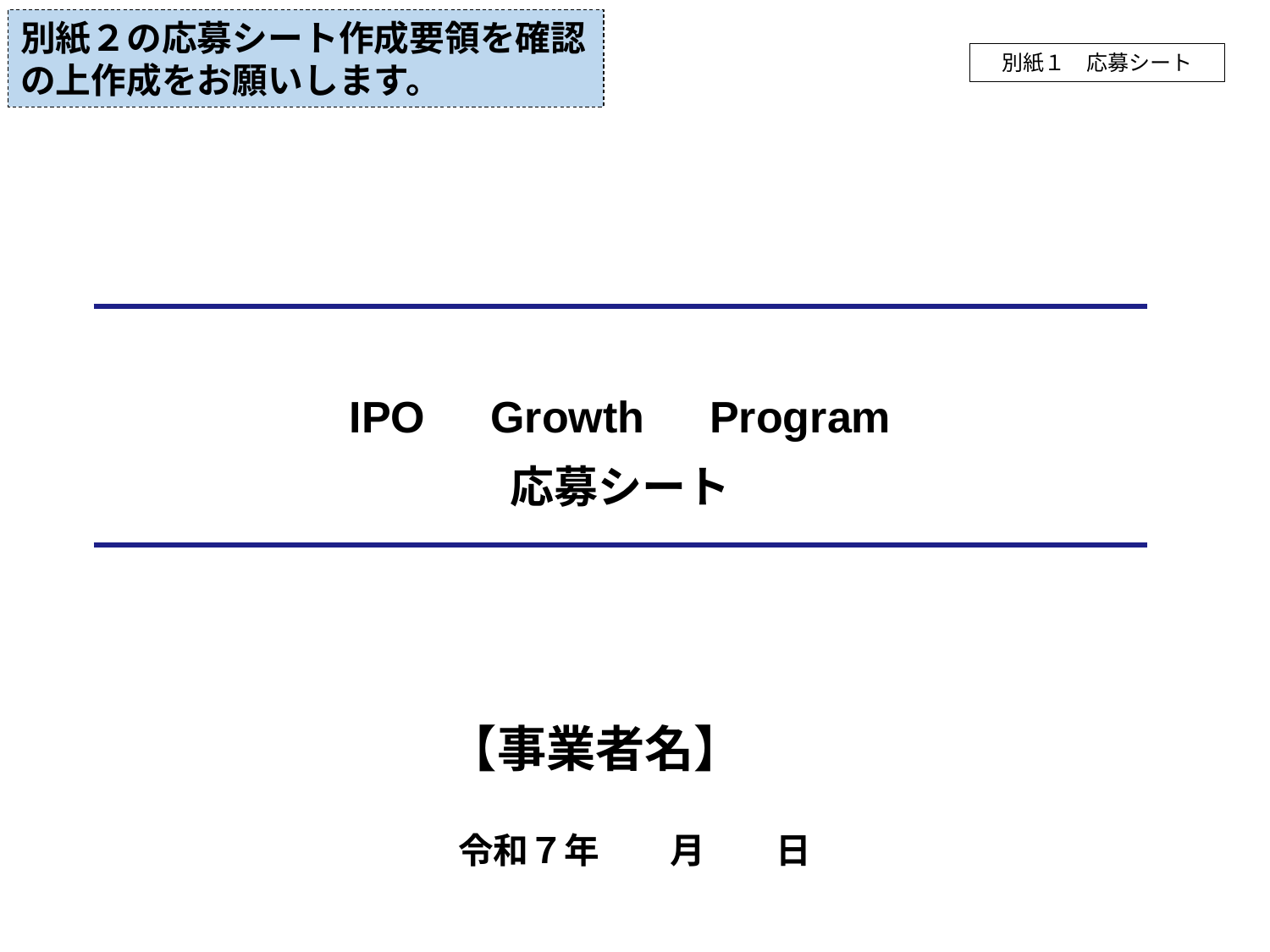

別紙２の応募シート作成要領を確認の上作成をお願いします。
別紙１　応募シート
IPO　Growth　Program
応募シート

# 【事業者名】
令和７年　　月　　日